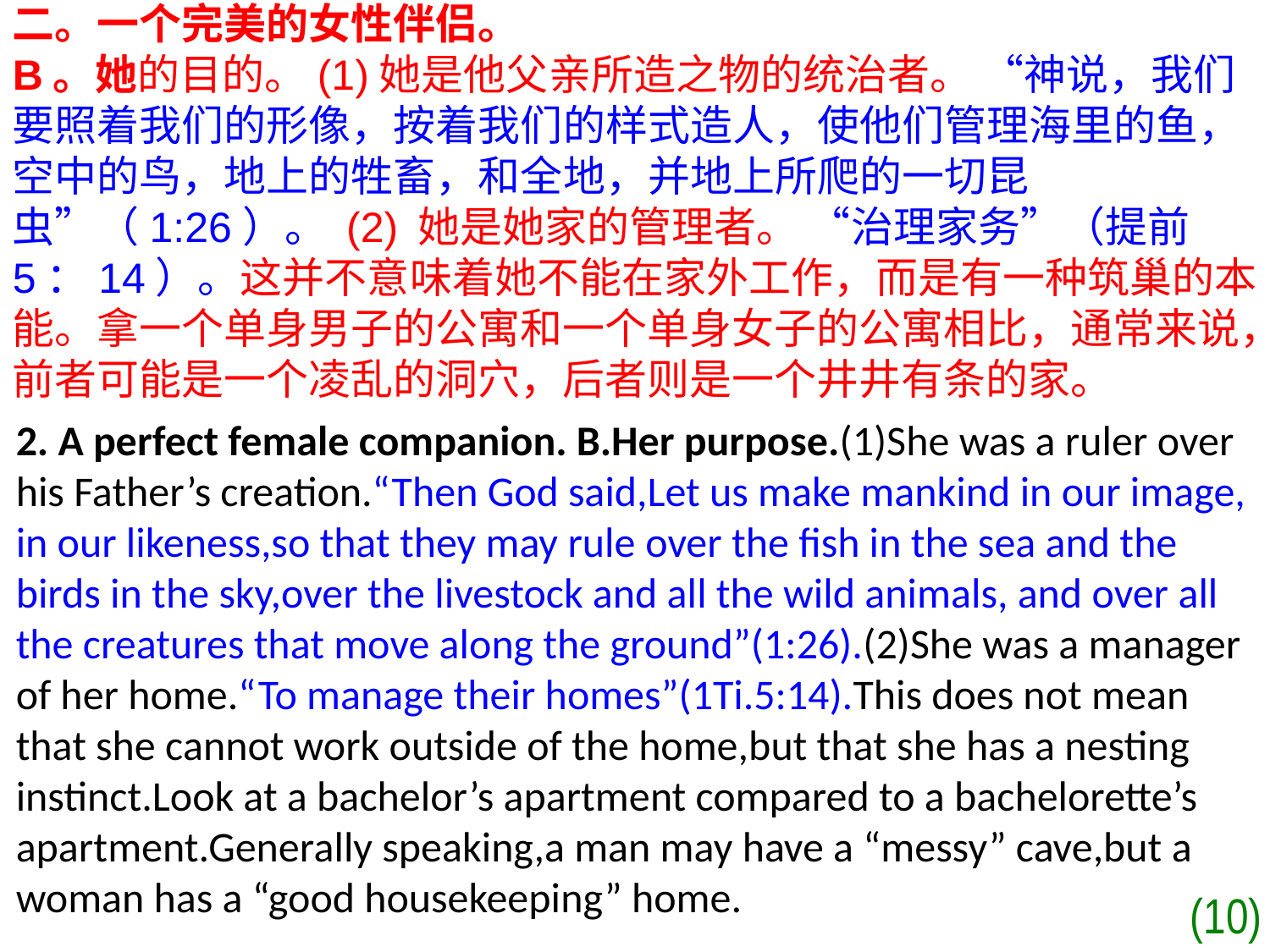

二。一个完美的女性伴侣。
B。她的目的。(1)她是他父亲所造之物的统治者。 “神说，我们要照着我们的形像，按着我们的样式造人，使他们管理海里的鱼，空中的鸟，地上的牲畜，和全地，并地上所爬的一切昆虫”（1:26）。 (2) 她是她家的管理者。 “治理家务”（提前5：14）。这并不意味着她不能在家外工作，而是有一种筑巢的本能。拿一个单身男子的公寓和一个单身女子的公寓相比，通常来说，前者可能是一个凌乱的洞穴，后者则是一个井井有条的家。
2. A perfect female companion. B.Her purpose.(1)She was a ruler over his Father’s creation.“Then God said,Let us make mankind in our image, in our likeness,so that they may rule over the fish in the sea and the birds in the sky,over the livestock and all the wild animals, and over all the creatures that move along the ground”(1:26).(2)She was a manager of her home.“To manage their homes”(1Ti.5:14).This does not mean that she cannot work outside of the home,but that she has a nesting instinct.Look at a bachelor’s apartment compared to a bachelorette’s apartment.Generally speaking,a man may have a “messy” cave,but a woman has a “good housekeeping” home.
(10)